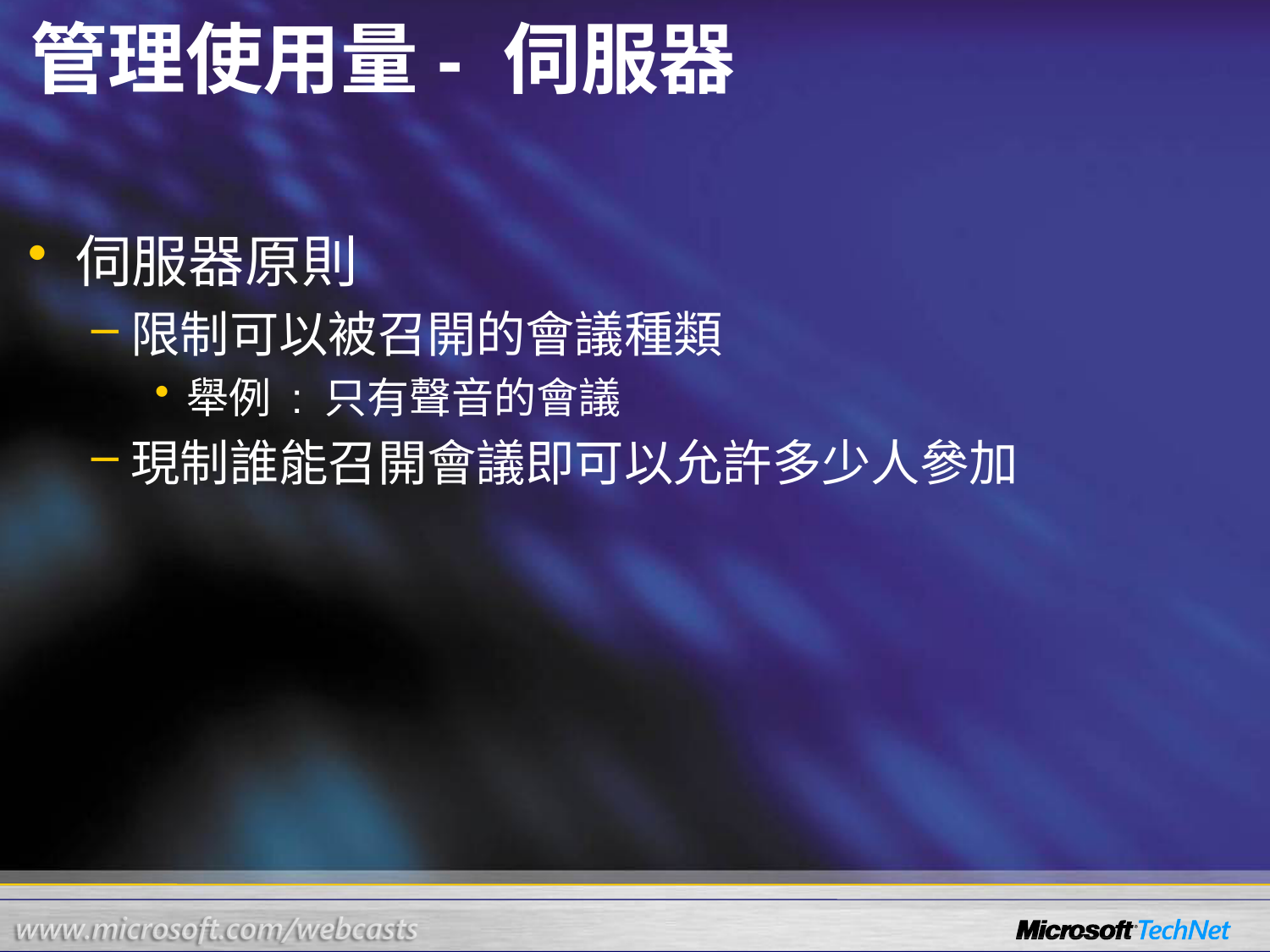

# 管理使用量- 伺服器
伺服器原則
限制可以被召開的會議種類
舉例 : 只有聲音的會議
現制誰能召開會議即可以允許多少人參加